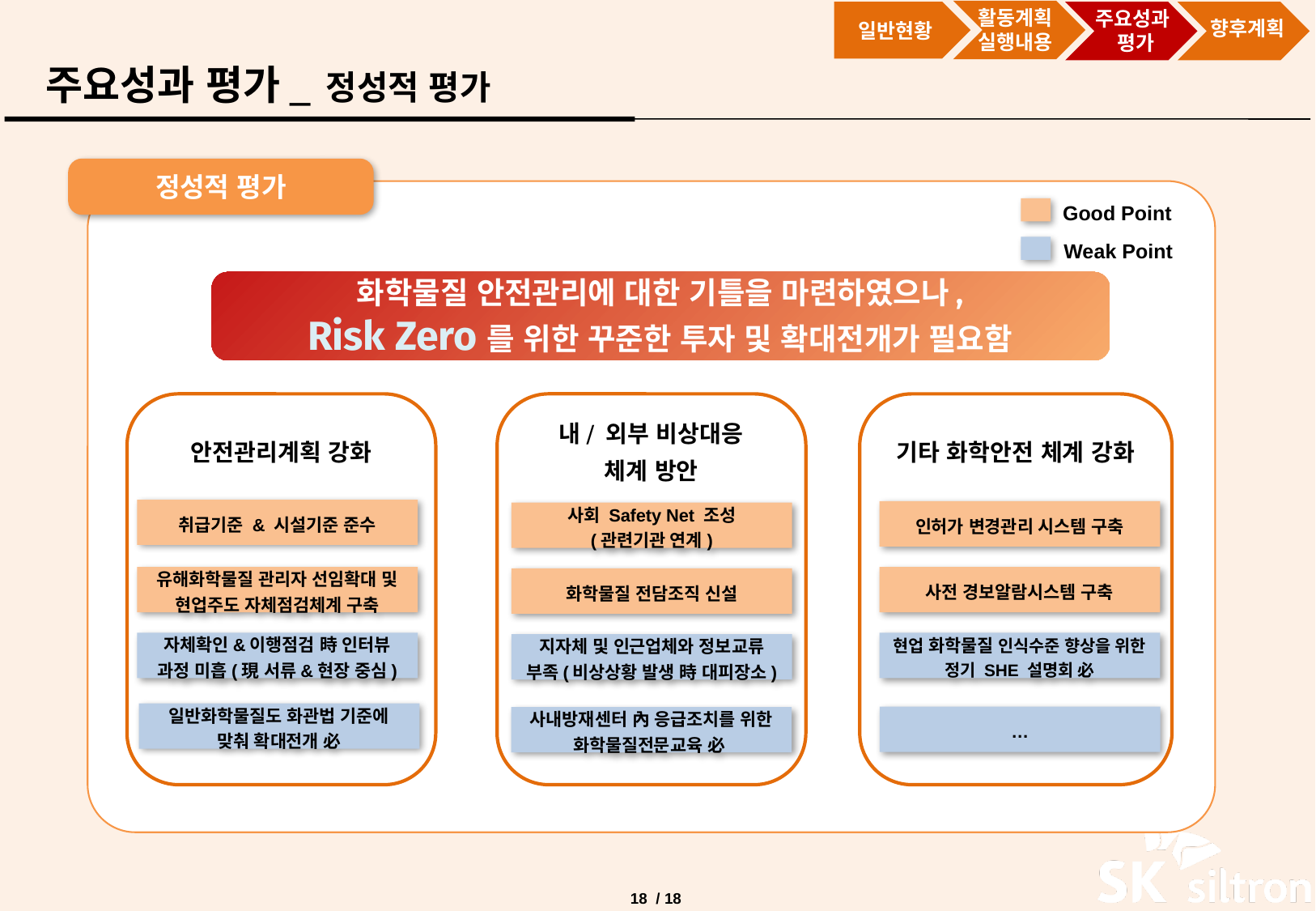

활동계획
실행내용
주요성과
   평가

일반현황

향후계획
주요성과 평가_정성적 평가

정성적 평가

Good Point

Weak Point

화학물질 안전관리에 대한 기틀을 마련하였으나,
Risk Zero를 위한 꾸준한 투자 및 확대전개가 필요함
안전관리계획 강화

취급기준 & 시설기준 준수
유해화학물질 관리자 선임확대 및 현업주도 자체점검체계 구축
자체확인&이행점검 時 인터뷰 과정 미흡(現 서류&현장 중심)
일반화학물질도 화관법 기준에 맞춰 확대전개 必
내/외부 비상대응
체계 방안

사회 Safety Net 조성
(관련기관 연계)
화학물질 전담조직 신설
지자체 및 인근업체와 정보교류 부족(비상상황 발생 時 대피장소)
사내방재센터 內 응급조치를 위한 화학물질전문교육 必
기타 화학안전 체계 강화

인허가 변경관리 시스템 구축
사전 경보알람시스템 구축
현업 화학물질 인식수준 향상을 위한 정기 SHE 설명회 必
…